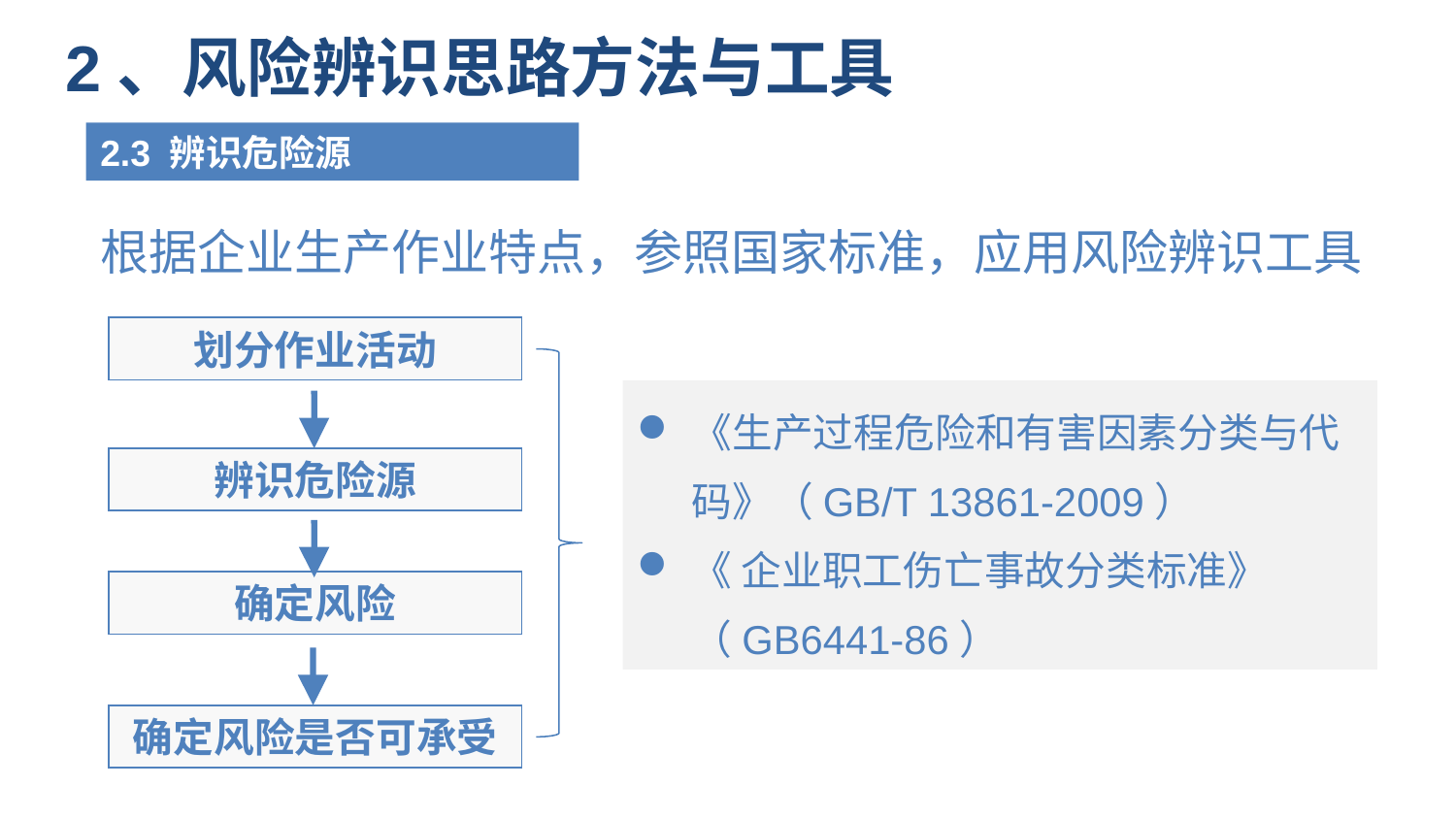

2、风险辨识思路方法与工具
2.3 辨识危险源
根据企业生产作业特点，参照国家标准，应用风险辨识工具
划分作业活动

《生产过程危险和有害因素分类与代码》（GB/T 13861-2009）
《 企业职工伤亡事故分类标准》（GB6441-86）

辨识危险源

确定风险

确定风险是否可承受